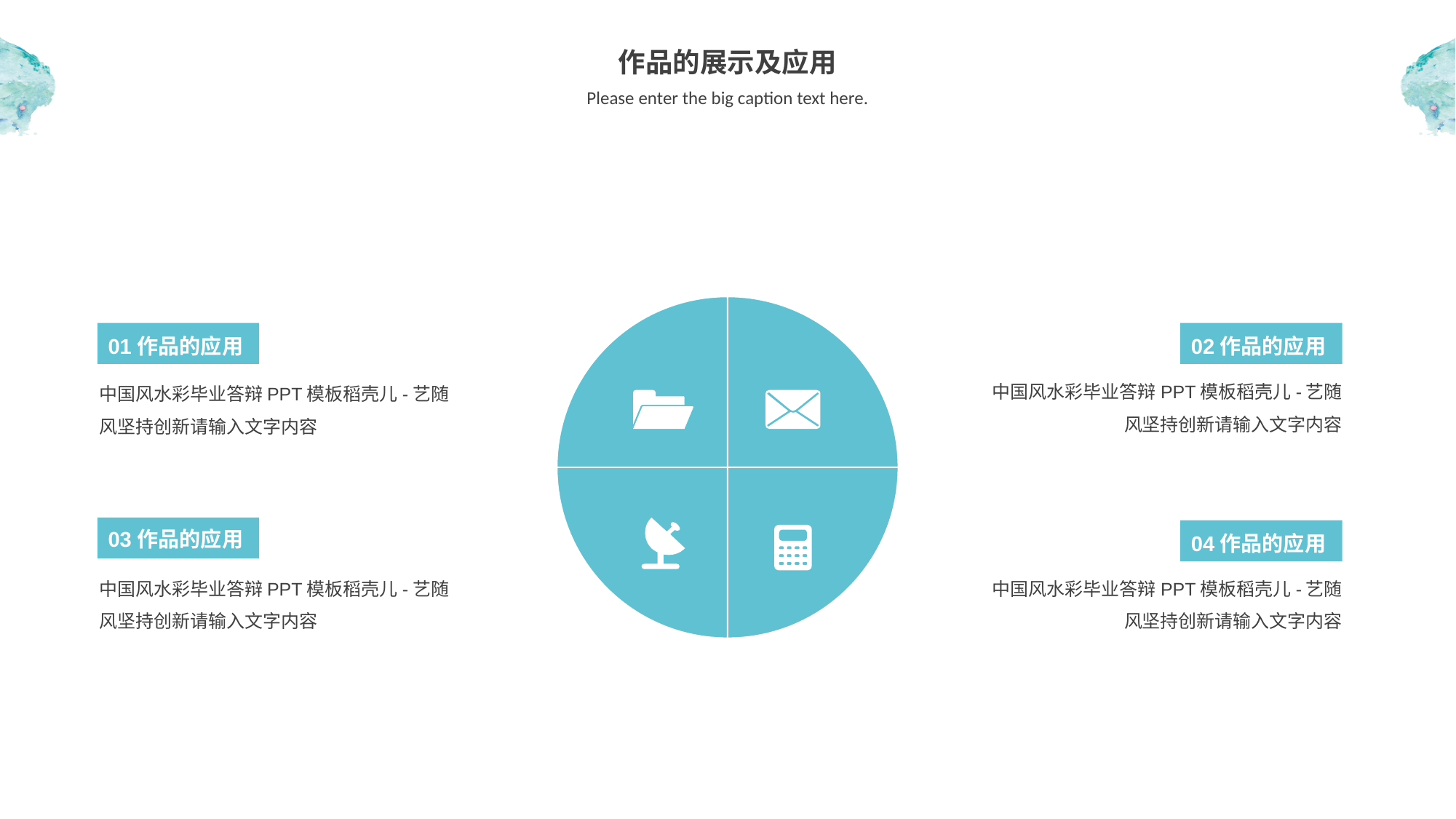

作品的展示及应用
Please enter the big caption text here.

01作品的应用
02作品的应用
中国风水彩毕业答辩PPT模板稻壳儿-艺随风坚持创新请输入文字内容
中国风水彩毕业答辩PPT模板稻壳儿-艺随风坚持创新请输入文字内容

03作品的应用

04作品的应用
中国风水彩毕业答辩PPT模板稻壳儿-艺随风坚持创新请输入文字内容
中国风水彩毕业答辩PPT模板稻壳儿-艺随风坚持创新请输入文字内容